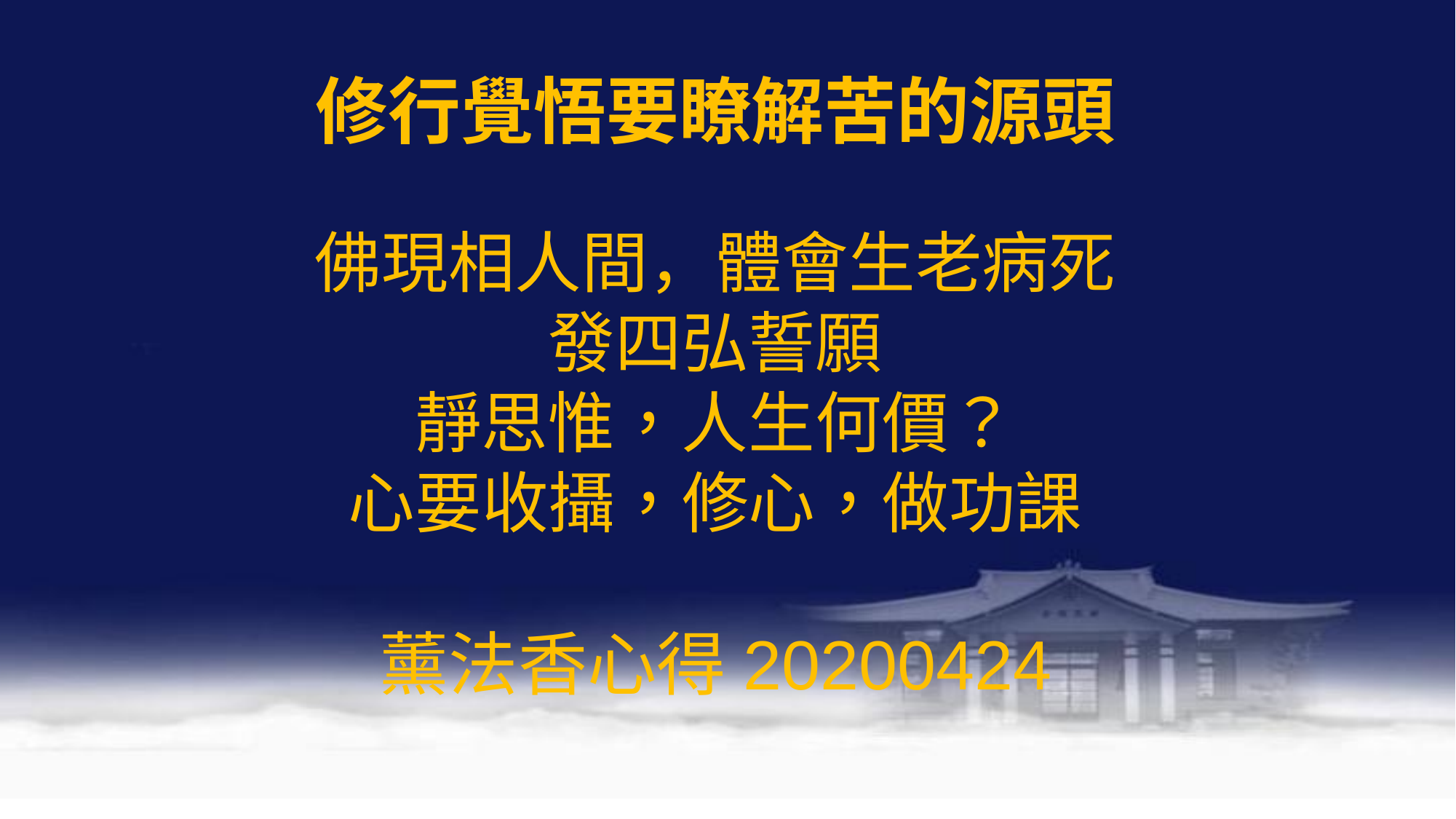

修行覺悟要瞭解苦的源頭

佛現相人間，體會生老病死
發四弘誓願
靜思惟，人生何價？
心要收攝，修心，做功課

薰法香心得20200424